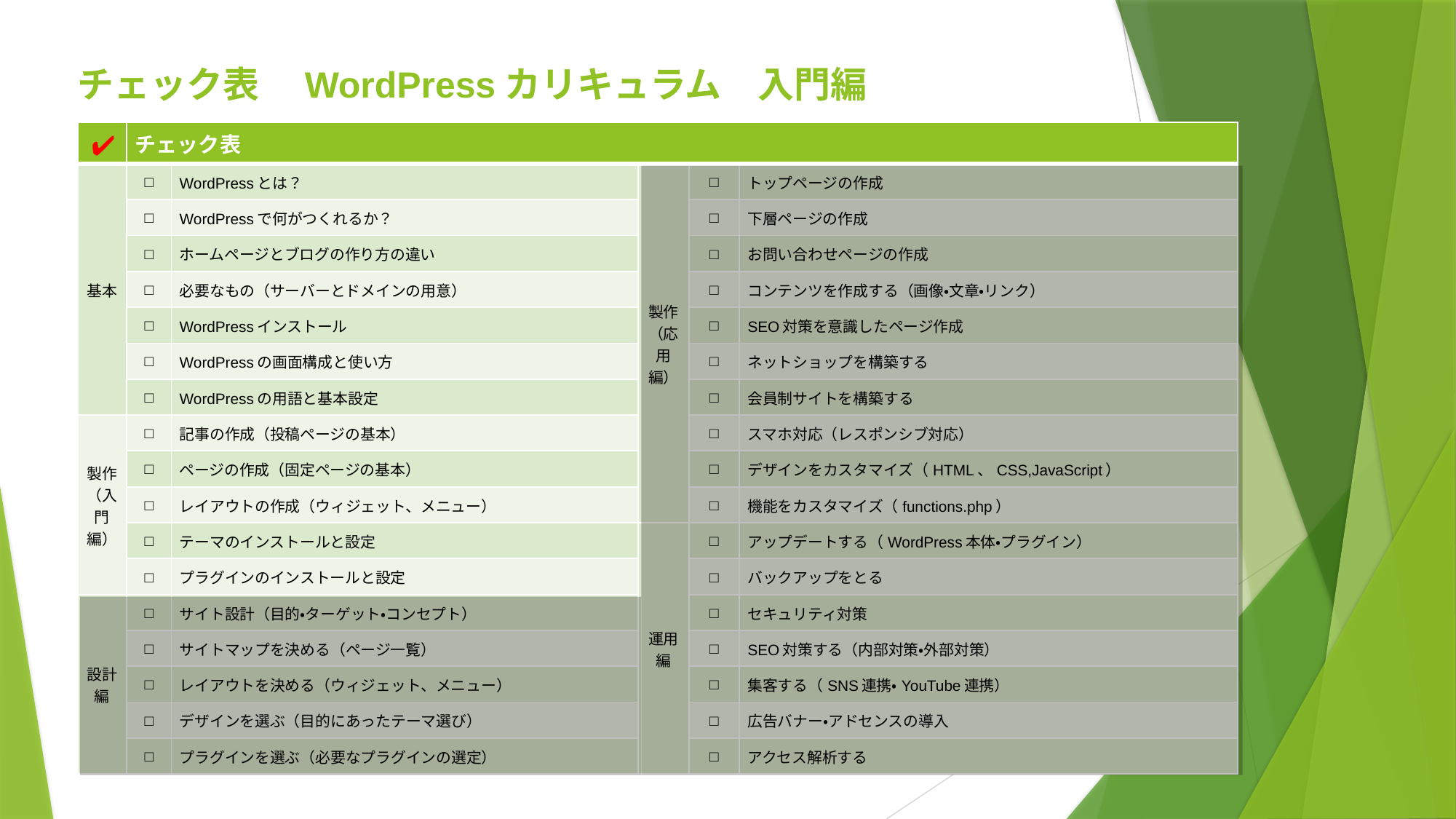

# チェック表　WordPressカリキュラム　入門編
|  | チェック表 |  |  |  |  |
| --- | --- | --- | --- | --- | --- |
| 基本 | □ | WordPressとは？ | 製作（応用編） | □ | トップページの作成 |
|  | □ | WordPressで何がつくれるか？ |  | □ | 下層ページの作成 |
|  | □ | ホームページとブログの作り方の違い |  | □ | お問い合わせページの作成 |
|  | □ | 必要なもの（サーバーとドメインの用意） |  | □ | コンテンツを作成する（画像・文章・リンク） |
|  | □ | WordPressインストール |  | □ | SEO対策を意識したページ作成 |
|  | □ | WordPressの画面構成と使い方 |  | □ | ネットショップを構築する |
|  | □ | WordPressの用語と基本設定 |  | □ | 会員制サイトを構築する |
| 製作（入門編） | □ | 記事の作成（投稿ページの基本） |  | □ | スマホ対応（レスポンシブ対応） |
|  | □ | ページの作成（固定ページの基本） |  | □ | デザインをカスタマイズ（HTML、CSS,JavaScript） |
|  | □ | レイアウトの作成（ウィジェット、メニュー） |  | □ | 機能をカスタマイズ（functions.php） |
|  | □ | テーマのインストールと設定 | 運用編 | □ | アップデートする（WordPress本体・プラグイン） |
|  | □ | プラグインのインストールと設定 |  | □ | バックアップをとる |
| 設計編 | □ | サイト設計（目的・ターゲット・コンセプト） |  | □ | セキュリティ対策 |
|  | □ | サイトマップを決める（ページ一覧） |  | □ | SEO対策する（内部対策・外部対策） |
|  | □ | レイアウトを決める（ウィジェット、メニュー） |  | □ | 集客する（SNS連携・YouTube連携） |
|  | □ | デザインを選ぶ（目的にあったテーマ選び） |  | □ | 広告バナー・アドセンスの導入 |
|  | □ | プラグインを選ぶ（必要なプラグインの選定） |  | □ | アクセス解析する |
✔